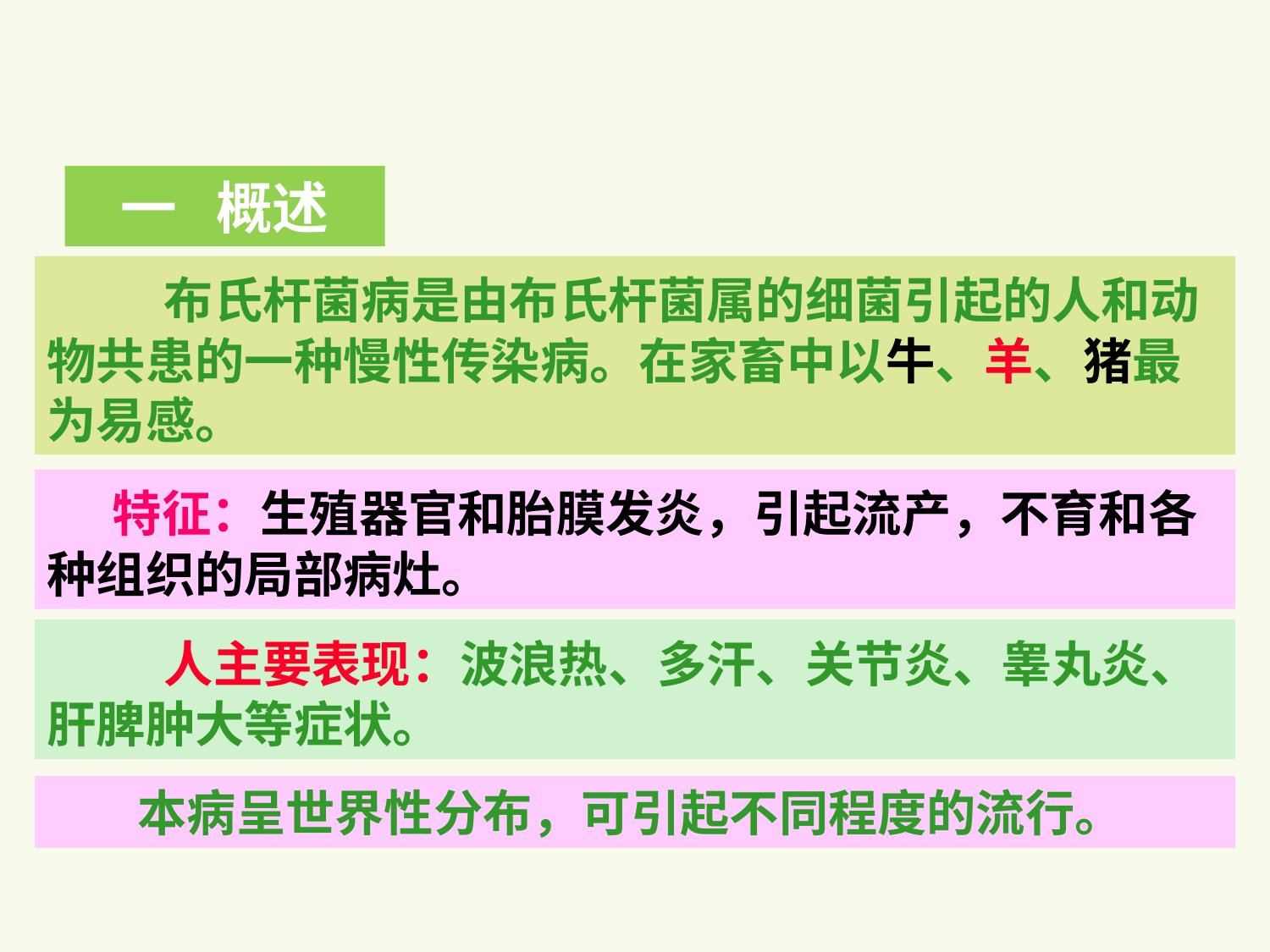

一   概述
        布氏杆菌病是由布氏杆菌属的细菌引起的人和动物共患的一种慢性传染病。在家畜中以牛、羊、猪最为易感。
    特征：生殖器官和胎膜发炎，引起流产，不育和各种组织的局部病灶。
        人主要表现：波浪热、多汗、关节炎、睾丸炎、肝脾肿大等症状。
       本病呈世界性分布，可引起不同程度的流行。